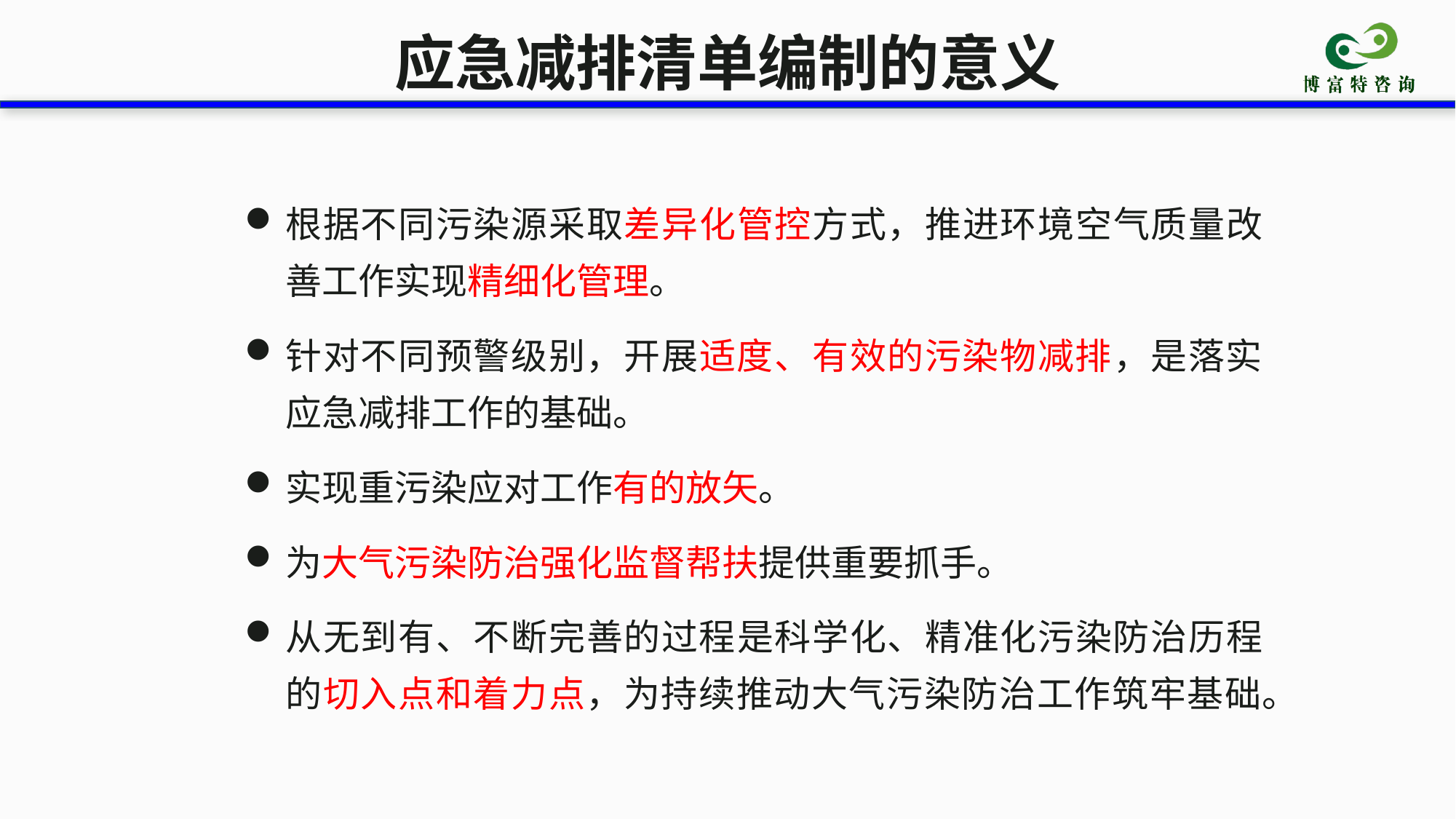

应急减排清单编制的意义

根据不同污染源采取差异化管控方式，推进环境空气质量改善工作实现精细化管理。
针对不同预警级别，开展适度、有效的污染物减排，是落实应急减排工作的基础。
实现重污染应对工作有的放矢。
为大气污染防治强化监督帮扶提供重要抓手。
从无到有、不断完善的过程是科学化、精准化污染防治历程的切入点和着力点，为持续推动大气污染防治工作筑牢基础。